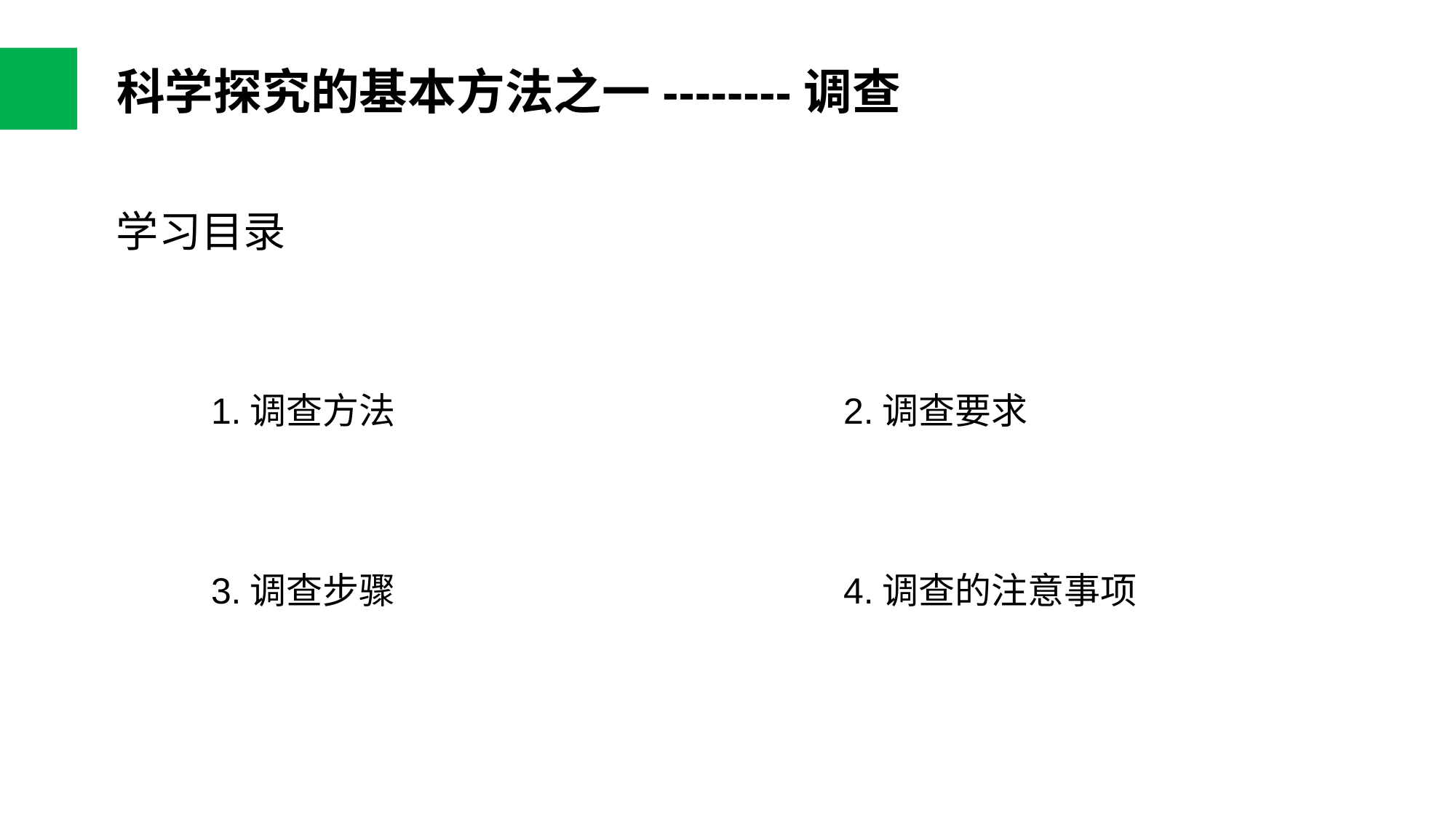

科学探究的基本方法之一--------调查
学习目录
1.调查方法
2.调查要求
4.调查的注意事项
3.调查步骤